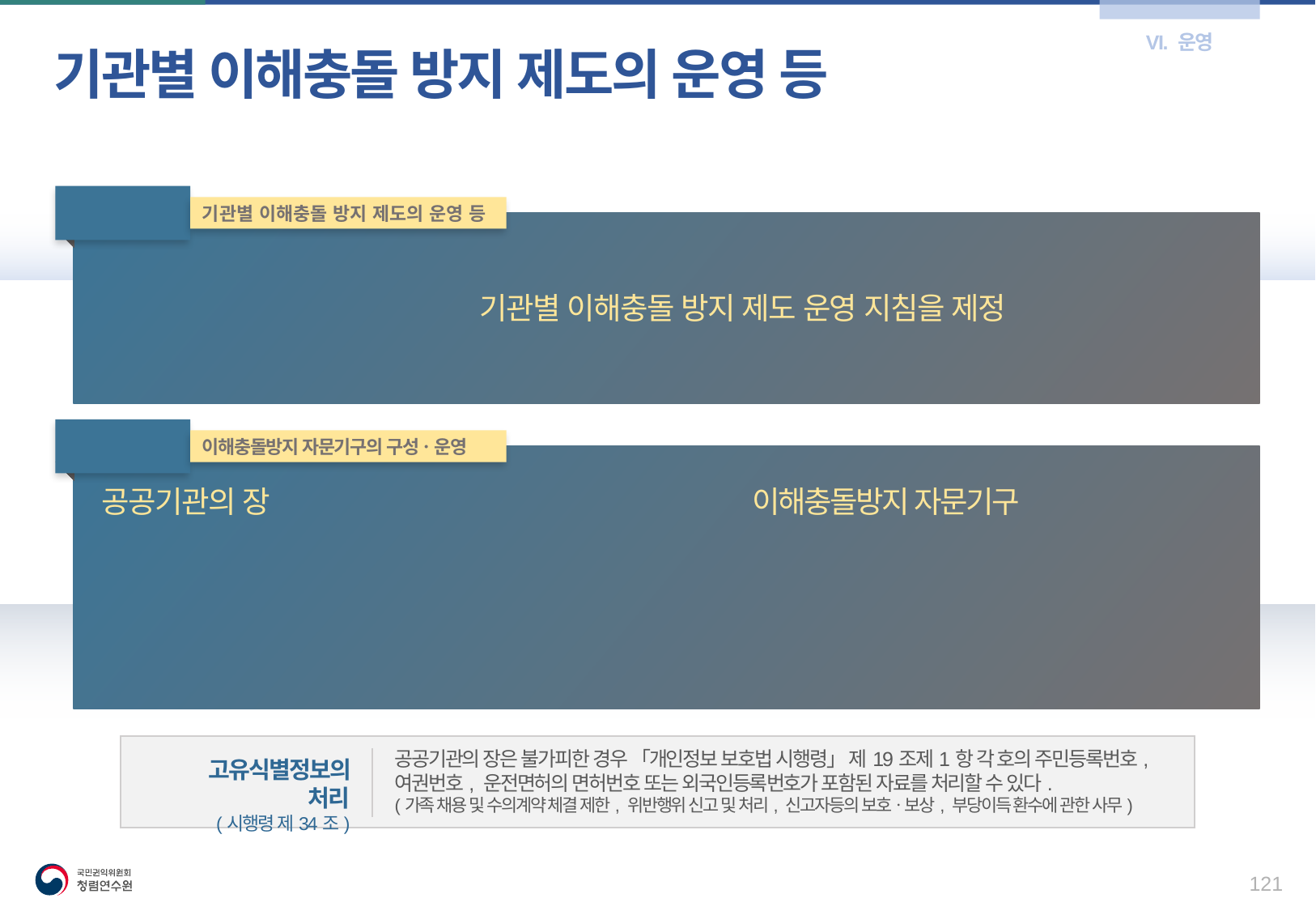

VI. 운영

기관별 이해충돌 방지 제도의 운영 등

시행령 제33조
기관별 이해충돌 방지 제도의 운영 등
각 공공기관(국회, 법원, 헌법재판소, 선거관리위원회는 제외)의 장은 이해충돌방지법 시행에 필요한 범위에서 기관의 특성에 적합한 기관별 이해충돌 방지 제도 운영 지침을 제정해야 한다.
※ 공공기관의 장은 기관별 이해충돌 방지 제도 운영지침을 제정하거나 개정한 경우에는 국민권익위원회에 알려야 한다.
	(국민권익위원회는 공공기관의 장에게 기관별 이해충돌 방지 제도 운영지침의 제정과 운영에 필요한 세부 사항을 권고할 수 있다.)

시행령 제32조
이해충돌방지 자문기구의 구성ㆍ운영
공공기관의 장의 자문에 응하게 하기 위하여 공공기관에 이해충돌방지 자문기구 구성 가능
1. 이해충돌방지법(제19조 제1항ㆍ제2항) 위반행위 신고 내용의 조사등에 관한 사항
2. 이해충돌방지법(제19조 제4항) 위반행위 신고에 대한 조치에 관한 사항
3. 포상금 지급 대상자 추천에 관한 사항(포상금 지급 대상자 추천 등)
4. 그 밖에 이해충돌방지 제도 운영을 위하여 공공기관의 장이 필요하다고 인정하는 사항

공공기관의 장은 불가피한 경우 「개인정보 보호법 시행령」 제19조제1항 각 호의 주민등록번호, 여권번호, 운전면허의 면허번호 또는 외국인등록번호가 포함된 자료를 처리할 수 있다.
(가족 채용 및 수의계약 체결 제한, 위반행위 신고 및 처리, 신고자등의 보호ㆍ보상, 부당이득 환수에 관한 사무)
고유식별정보의 처리
(시행령 제34조)
121